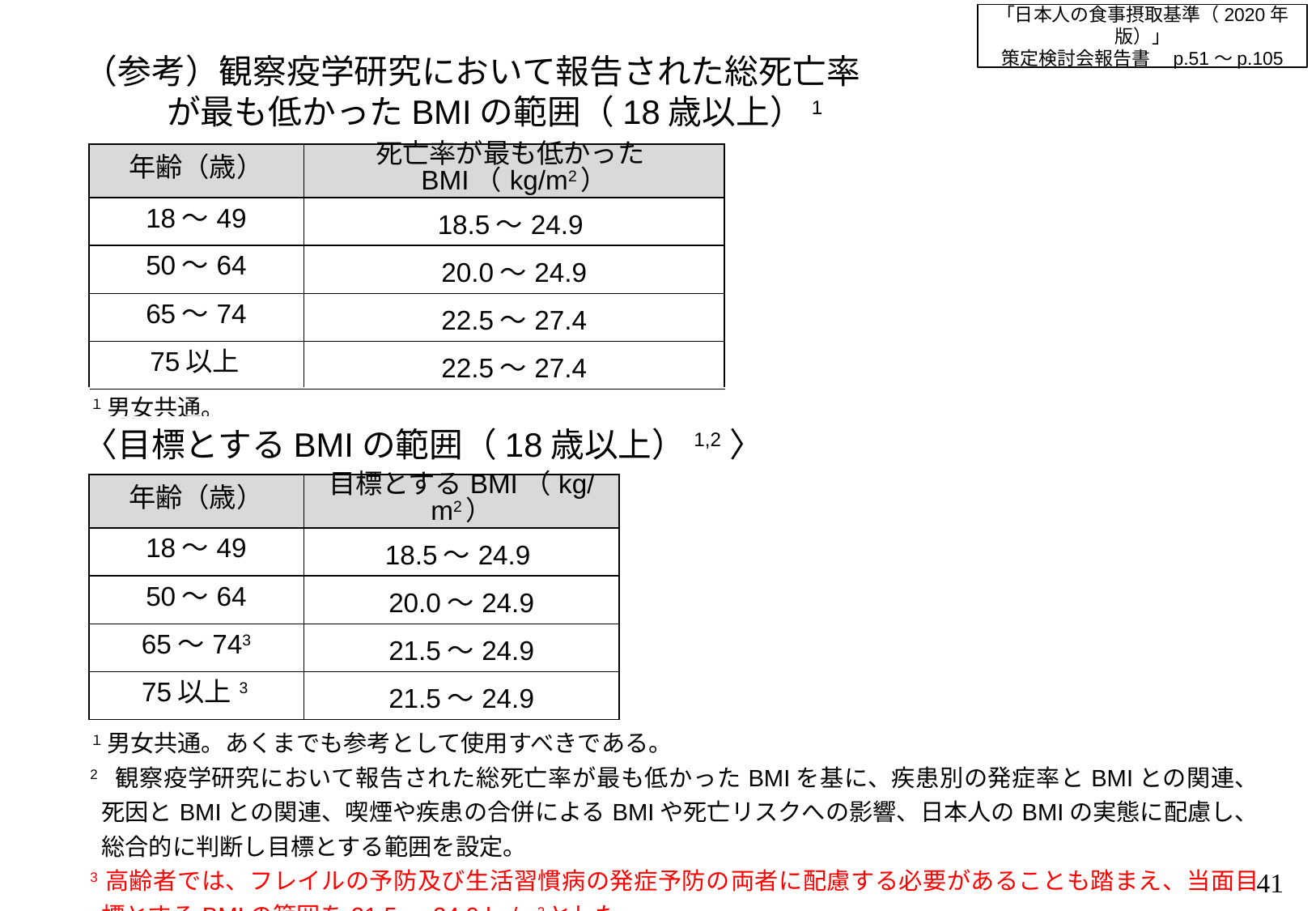

「日本人の食事摂取基準（2020年版）」
策定検討会報告書　p.51～p.105
（参考）観察疫学研究において報告された総死亡率
          が最も低かったBMIの範囲（18歳以上）1
| 年齢（歳） | 死亡率が最も低かったBMI（kg/m2） |
| --- | --- |
| 18～49 | 18.5～24.9 |
| 50～64 | 20.0～24.9 |
| 65～74 | 22.5～27.4 |
| 75以上 | 22.5～27.4 |
| １ 男女共通。 |
| --- |
〈目標とするBMIの範囲（18歳以上）1,2〉
| 年齢（歳） | 目標とするBMI（kg/m2） |
| --- | --- |
| 18～49 | 18.5～24.9 |
| 50～64 | 20.0～24.9 |
| 65～743 | 21.5～24.9 |
| 75以上3 | 21.5～24.9 |
| １ 男女共通。あくまでも参考として使用すべきである。 2　観察疫学研究において報告された総死亡率が最も低かったBMIを基に、疾患別の発症率とBMIとの関連、死因とBMIとの関連、喫煙や疾患の合併によるBMIや死亡リスクへの影響、日本人のBMIの実態に配慮し、総合的に判断し目標とする範囲を設定。 3 高齢者では、フレイルの予防及び生活習慣病の発症予防の両者に配慮する必要があることも踏まえ、当面目標とするBMIの範囲を21.5～24.9 kg/m2とした。 |
| --- |
41